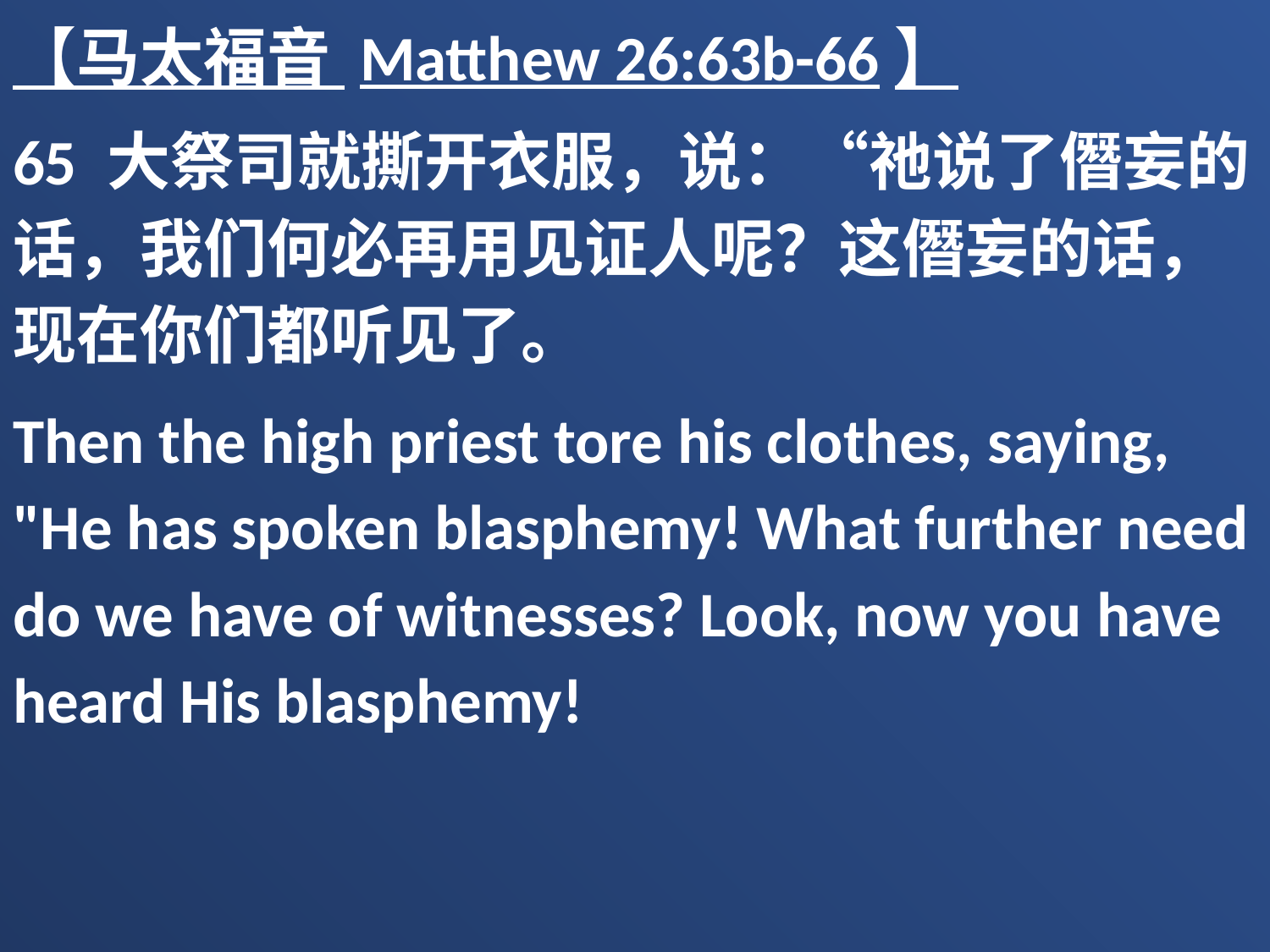

【马太福音 Matthew 26:63b-66】
65 大祭司就撕开衣服，说：“祂说了僭妄的话，我们何必再用见证人呢？这僭妄的话，现在你们都听见了。
Then the high priest tore his clothes, saying, "He has spoken blasphemy! What further need do we have of witnesses? Look, now you have heard His blasphemy!